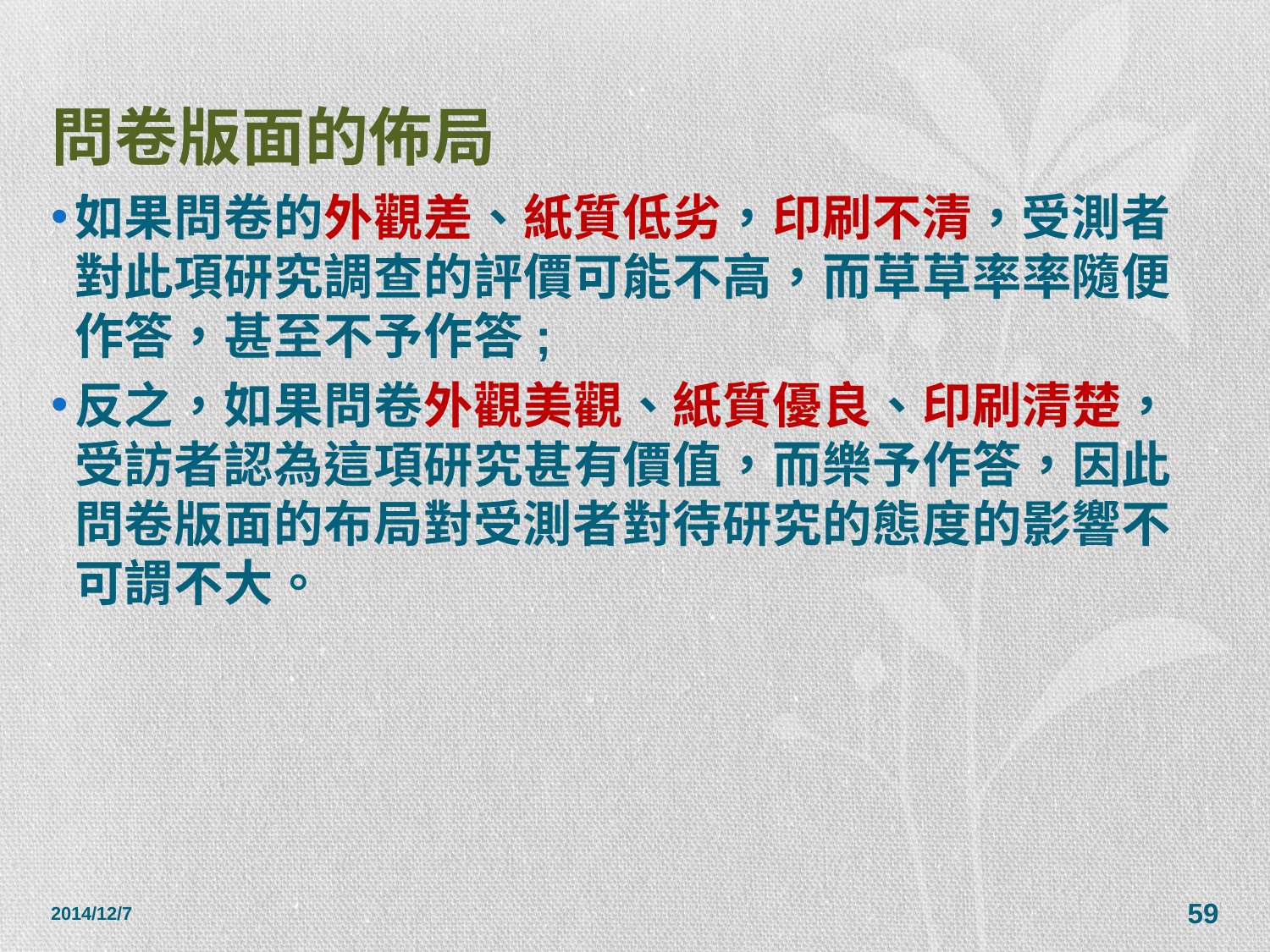

# 問卷版面的佈局
如果問卷的外觀差、紙質低劣，印刷不清，受測者對此項研究調查的評價可能不高，而草草率率隨便作答，甚至不予作答;
反之，如果問卷外觀美觀、紙質優良、印刷清楚，受訪者認為這項研究甚有價值，而樂予作答，因此問卷版面的布局對受測者對待研究的態度的影響不可謂不大。
2014/12/7
59